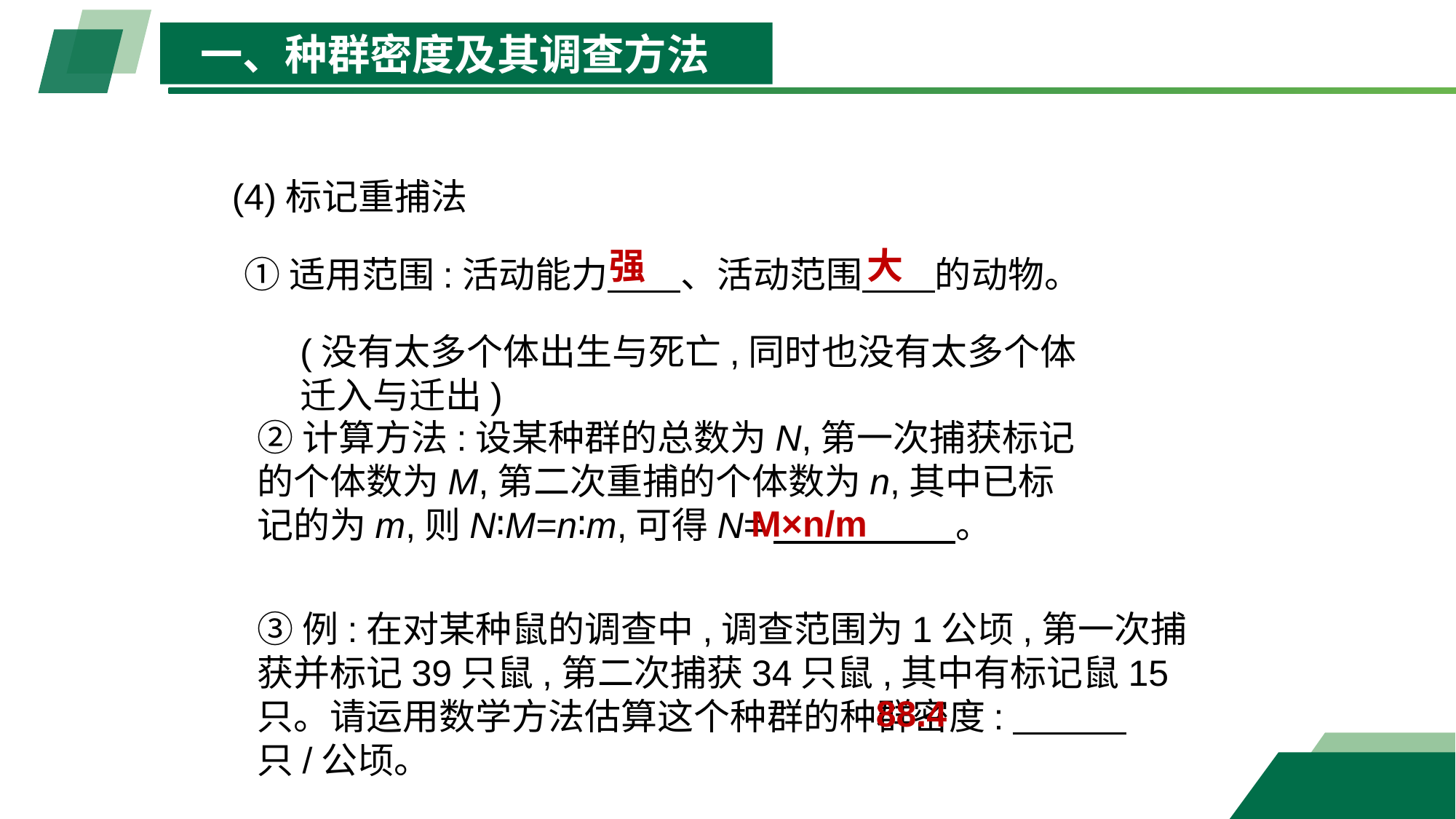

一、种群密度及其调查方法
(4)标记重捕法
强
大
①适用范围:活动能力　　、活动范围　　的动物。
(没有太多个体出生与死亡,同时也没有太多个体迁入与迁出)

②计算方法:设某种群的总数为N,第一次捕获标记的个体数为M,第二次重捕的个体数为n,其中已标记的为m,则N∶M=n∶m,可得N=　　　　　。

 ③例:在对某种鼠的调查中,调查范围为1公顷,第一次捕获并标记39只鼠,第二次捕获34只鼠,其中有标记鼠15只。请运用数学方法估算这个种群的种群密度:　     　只/公顷。
M×n/m
88.4